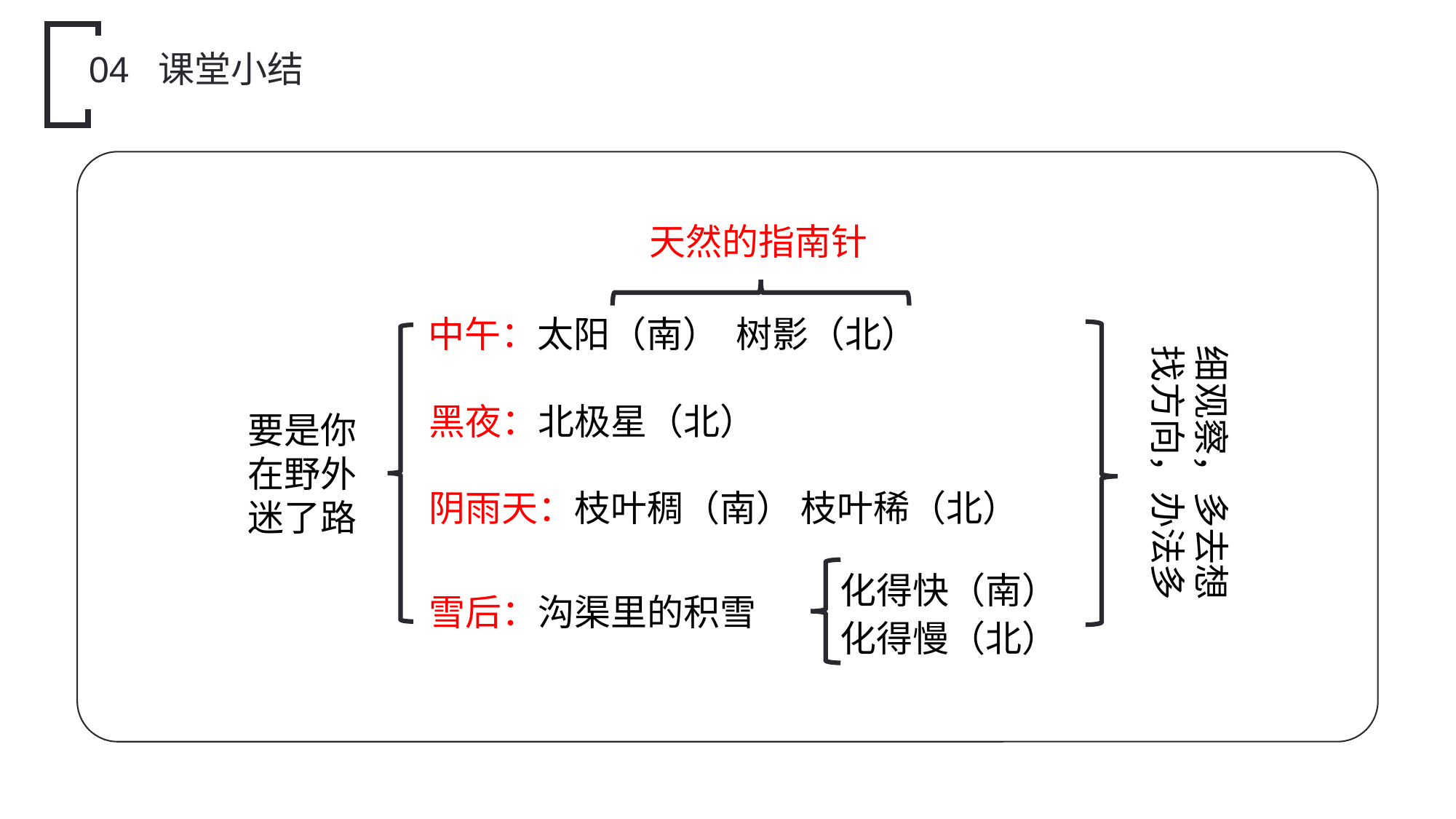

04  课堂小结

天然的指南针
细观察，多去想
找方向，办法多

中午：太阳（南）  树影（北）

黑夜：北极星（北）
要是你
在野外
迷了路
阴雨天：枝叶稠（南） 枝叶稀（北）
化得快（南）
化得慢（北）

雪后：沟渠里的积雪